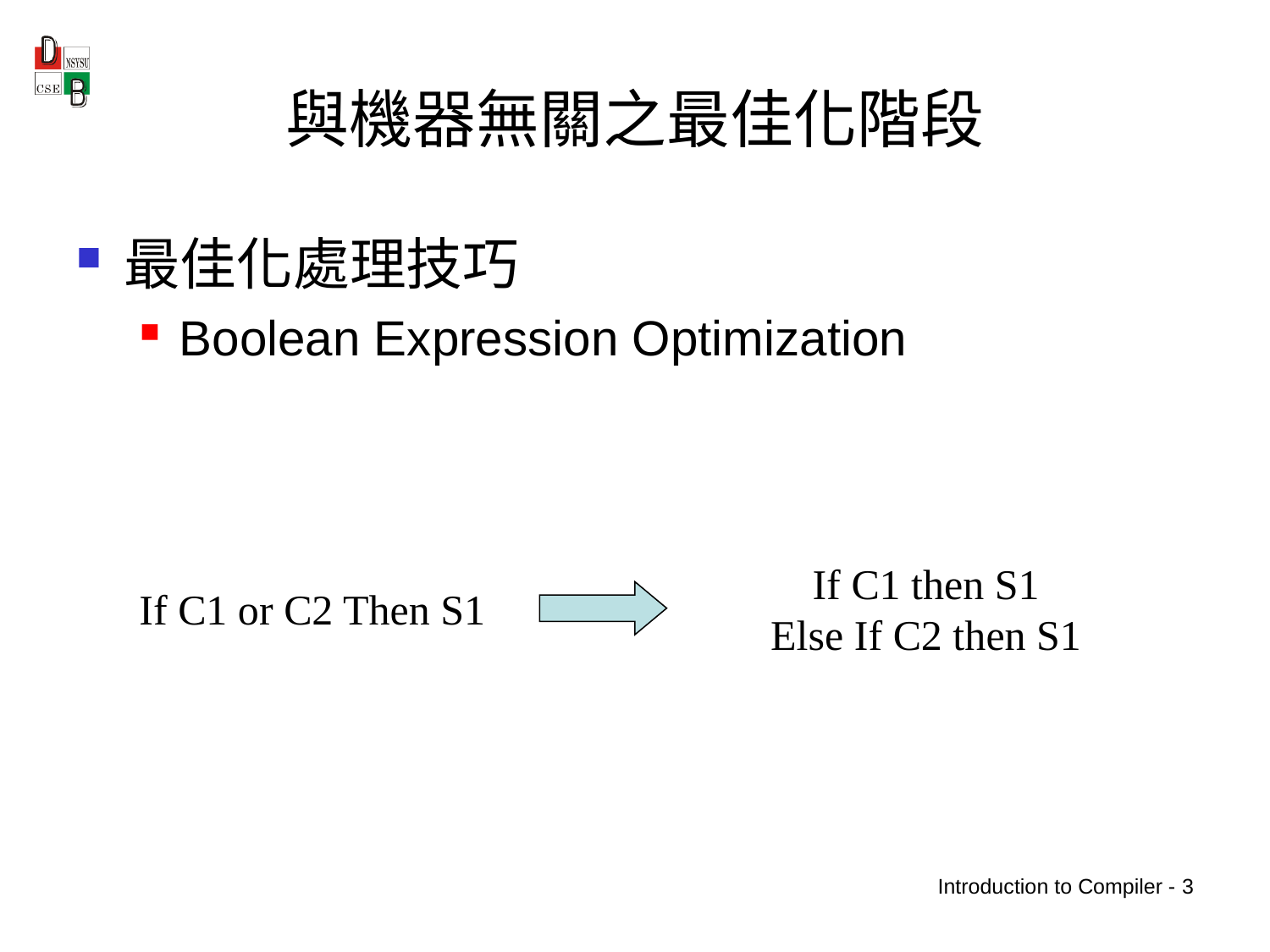

# 與機器無關之最佳化階段
最佳化處理技巧
Boolean Expression Optimization

If C1 or C2 Then S1
If C1 then S1
Else If C2 then S1

Introduction to Compiler - 3